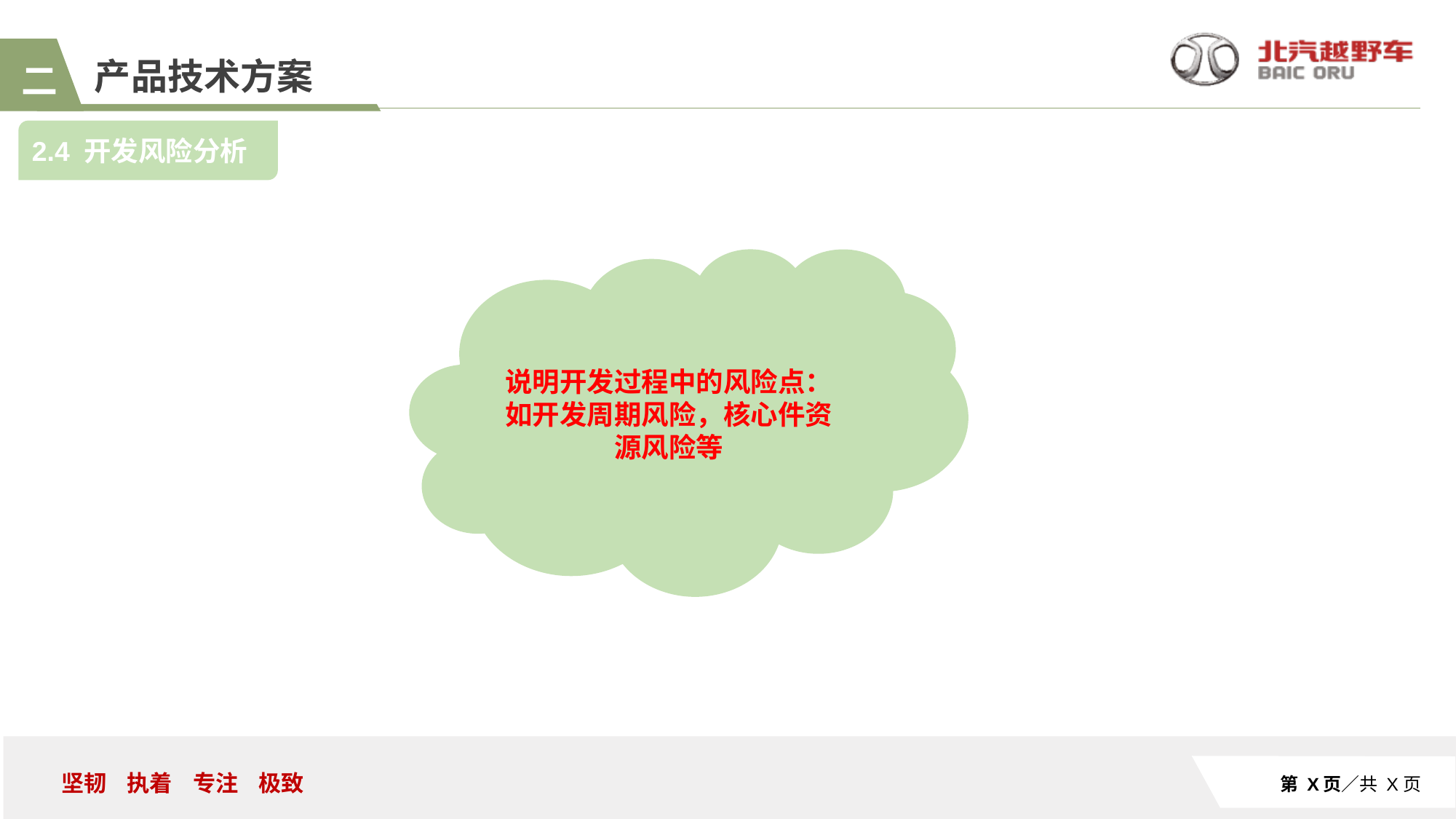

产品技术方案
二
2.4 开发风险分析
说明开发过程中的风险点：如开发周期风险，核心件资源风险等
第 X页／共 X页